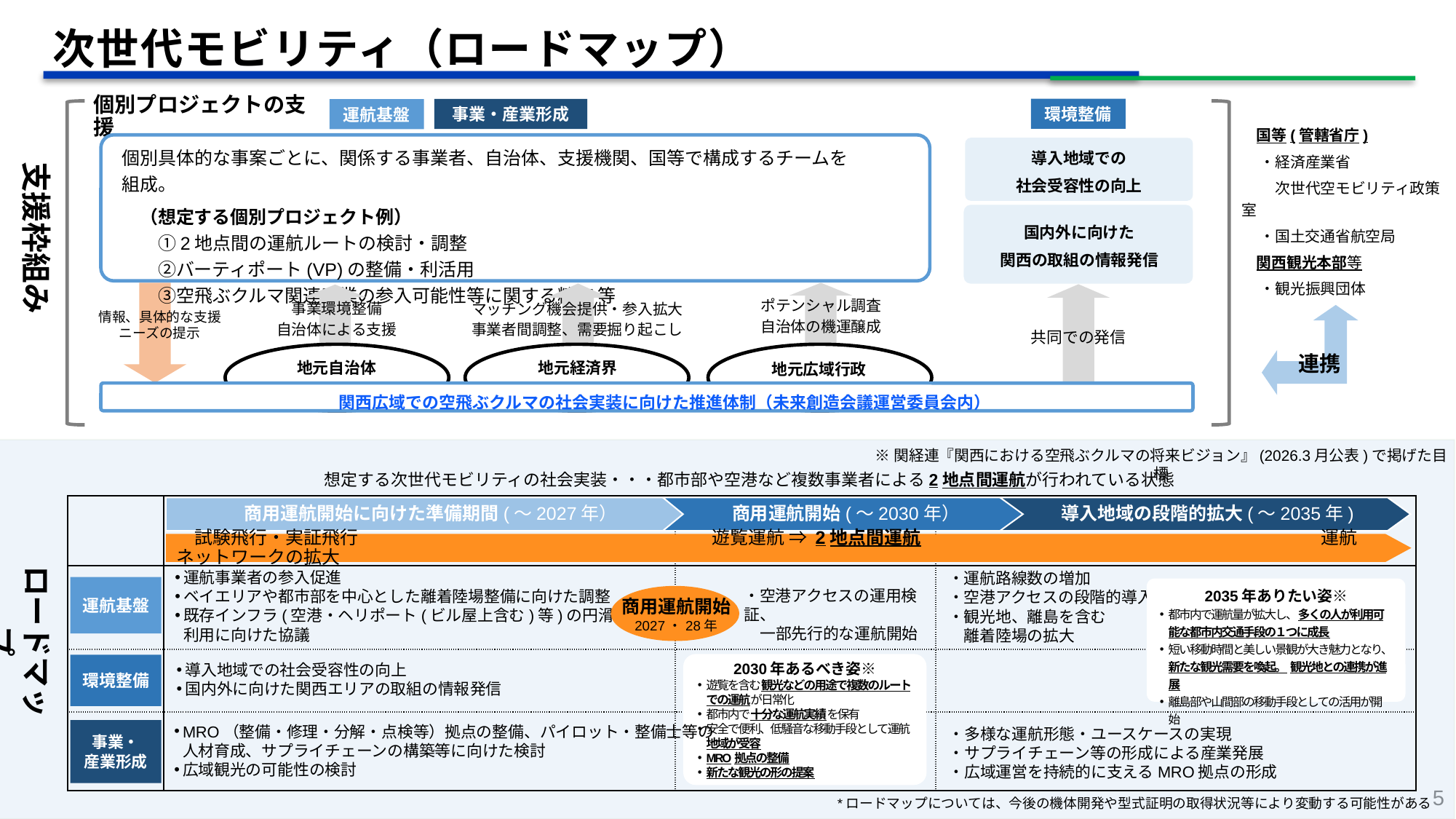

次世代モビリティ（ロードマップ）
個別プロジェクトの支援
環境整備
事業・産業形成
運航基盤

　国等(管轄省庁)
　 ・経済産業省
　 　次世代空モビリティ政策室
　 ・国土交通省航空局
　関西観光本部等
　 ・観光振興団体

個別具体的な事案ごとに、関係する事業者、自治体、支援機関、国等で構成するチームを組成。

　（想定する個別プロジェクト例）
　　①2地点間の運航ルートの検討・調整
　　②バーティポート(VP)の整備・利活用
　　③空飛ぶクルマ関連産業の参入可能性等に関する精査 等

導入地域での
社会受容性の向上
支援枠組み

国内外に向けた
関西の取組の情報発信

ポテンシャル調査
自治体の機運醸成
マッチング機会提供・参入拡大
事業者間調整、需要掘り起こし
事業環境整備
自治体による支援
情報、具体的な支援ニーズの提示

共同での発信

連携
地元自治体
地元経済界
地元広域行政
関西広域での空飛ぶクルマの社会実装に向けた推進体制（未来創造会議運営委員会内）

※関経連『関西における空飛ぶクルマの将来ビジョン』(2026.3月公表)で掲げた目標
想定する次世代モビリティの社会実装・・・都市部や空港など複数事業者による2地点間運航が行われている状態
|  |  |  |  |
| --- | --- | --- | --- |
|  |  |  |  |
|  |  |  |  |
|  |  |  |  |
商用運航開始に向けた準備期間(～2027年）
導入地域の段階的拡大(～2035年)
商用運航開始(～2030年）
　試験飛行・実証飛行　　　　　　　　　　　　　　　　　　　  遊覧運航 ⇒ 2地点間運航　　　　　　　　　　　　　　　　　　　　　　運航ネットワークの拡大
ロードマップ
運航事業者の参入促進
ベイエリアや都市部を中心とした離着陸場整備に向けた調整
既存インフラ(空港・ヘリポート(ビル屋上含む)等)の円滑な
利用に向けた協議
・運航路線数の増加
・空港アクセスの段階的導入
・観光地、離島を含む
　離着陸場の拡大
運航基盤
2035年ありたい姿※
都市内で運航量が拡大し、多くの人が利用可能な都市内交通手段の１つに成長
短い移動時間と美しい景観が大き魅力となり、新たな観光需要を喚起。 観光地との連携が進展
離島部や山間部の移動手段としての活用が開始
・空港アクセスの運用検証、
　一部先行的な運航開始

商用運航開始
2027・28年
2030年あるべき姿※
遊覧を含む観光などの用途で複数のルートでの運航が日常化
都市内で十分な運航実績を保有
安全で便利、低騒音な移動手段として運航地域が受容
MRO拠点の整備
新たな観光の形の提案
環境整備
導入地域での社会受容性の向上
国内外に向けた関西エリアの取組の情報発信
MRO（整備・修理・分解・点検等）拠点の整備、パイロット・整備士等の
人材育成、サプライチェーンの構築等に向けた検討
広域観光の可能性の検討
・多様な運航形態・ユースケースの実現
・サプライチェーン等の形成による産業発展
・広域運営を持続的に支えるMRO拠点の形成
事業・
産業形成
*ロードマップについては、今後の機体開発や型式証明の取得状況等により変動する可能性がある